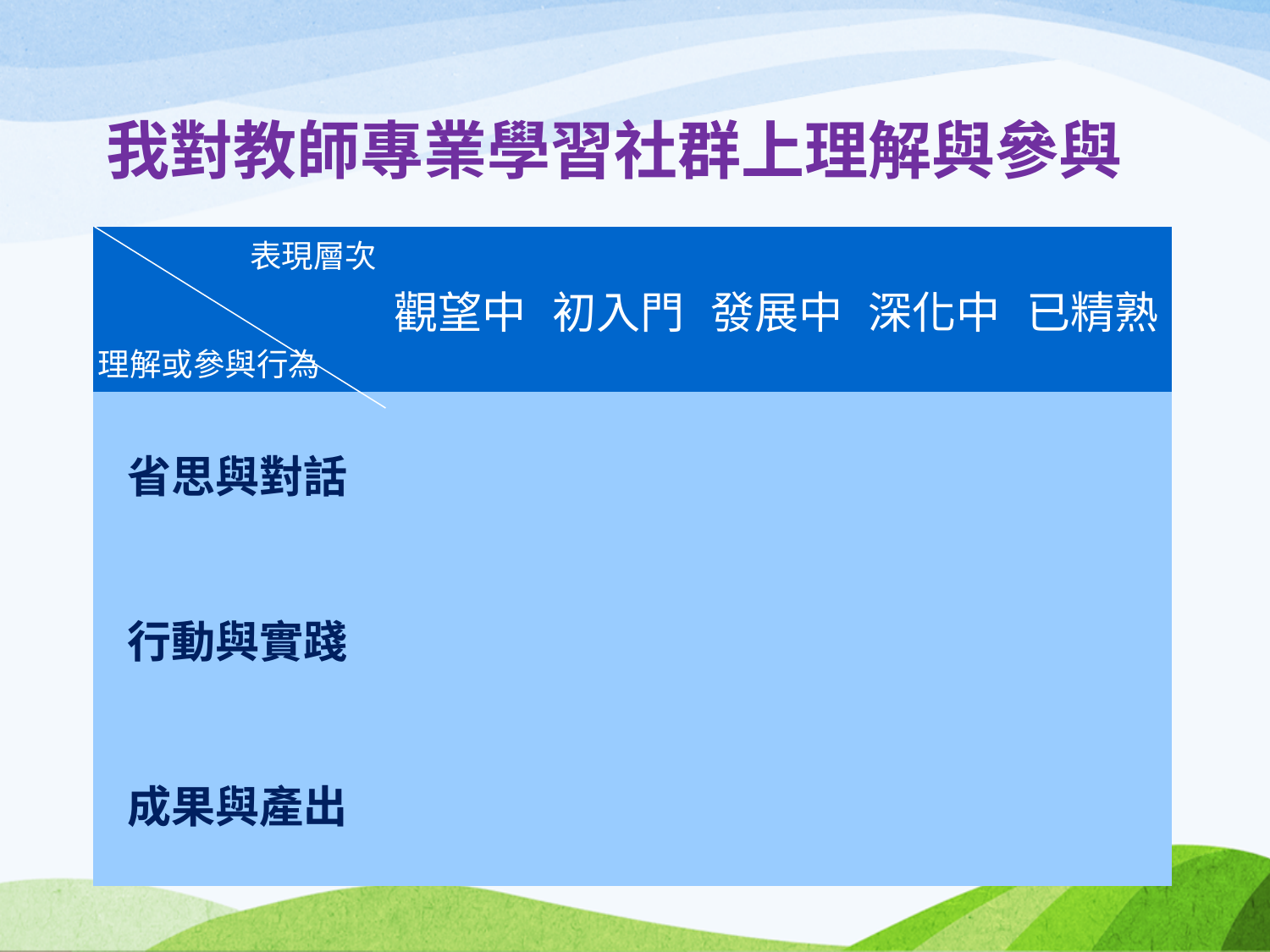

# 我對教師專業學習社群上理解與參與
| 表現層次 理解或參與行為 | 觀望中 | 初入門 | 發展中 | 深化中 | 已精熟 |
| --- | --- | --- | --- | --- | --- |
| 省思與對話 |  |  |  |  |  |
| 行動與實踐 |  |  |  |  |  |
| 成果與產出 |  |  |  |  |  |